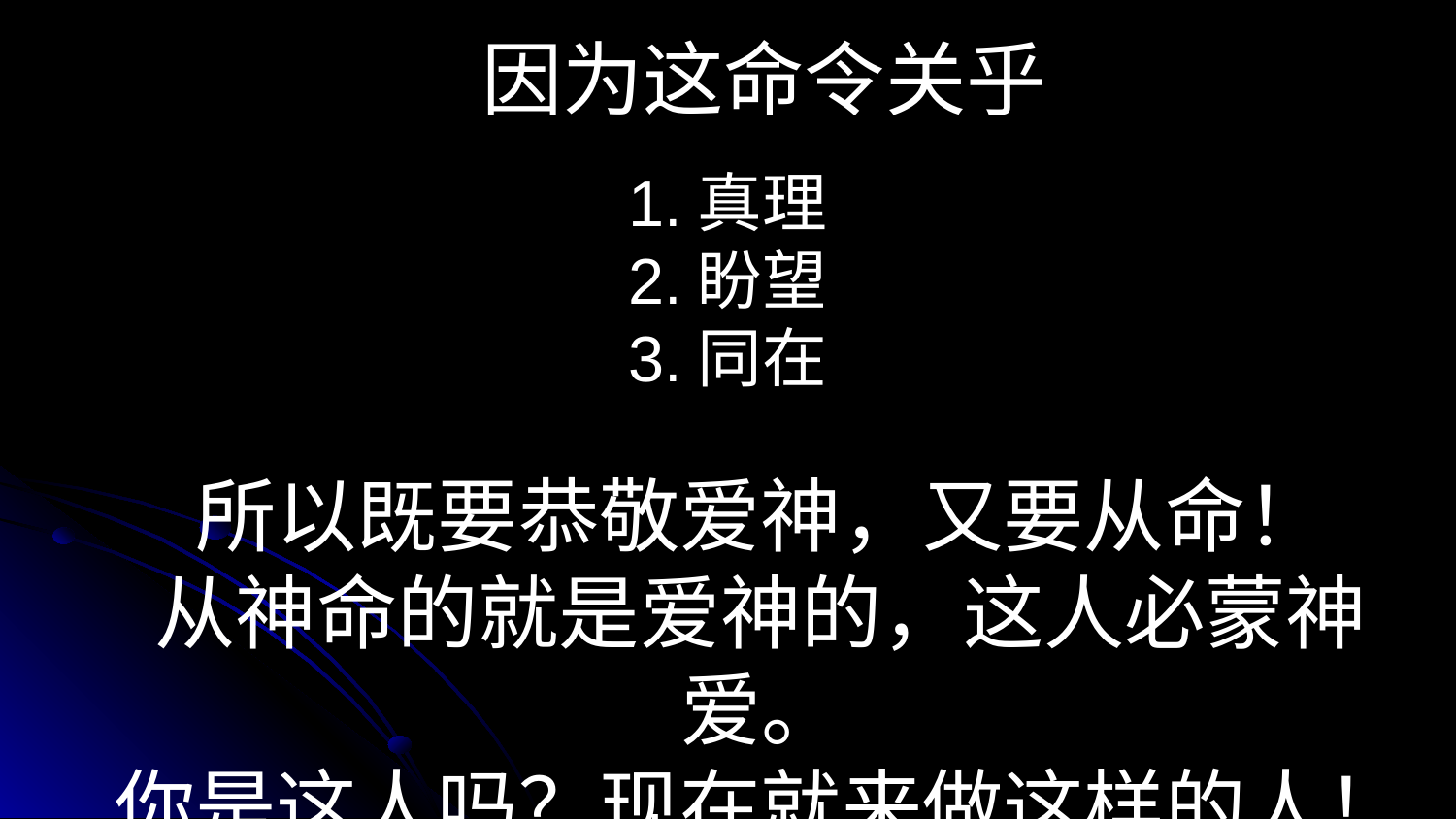

因为这命令关乎
1.真理
2.盼望
3.同在
所以既要恭敬爱神，又要从命！
从神命的就是爱神的，这人必蒙神爱。
你是这人吗？现在就来做这样的人！